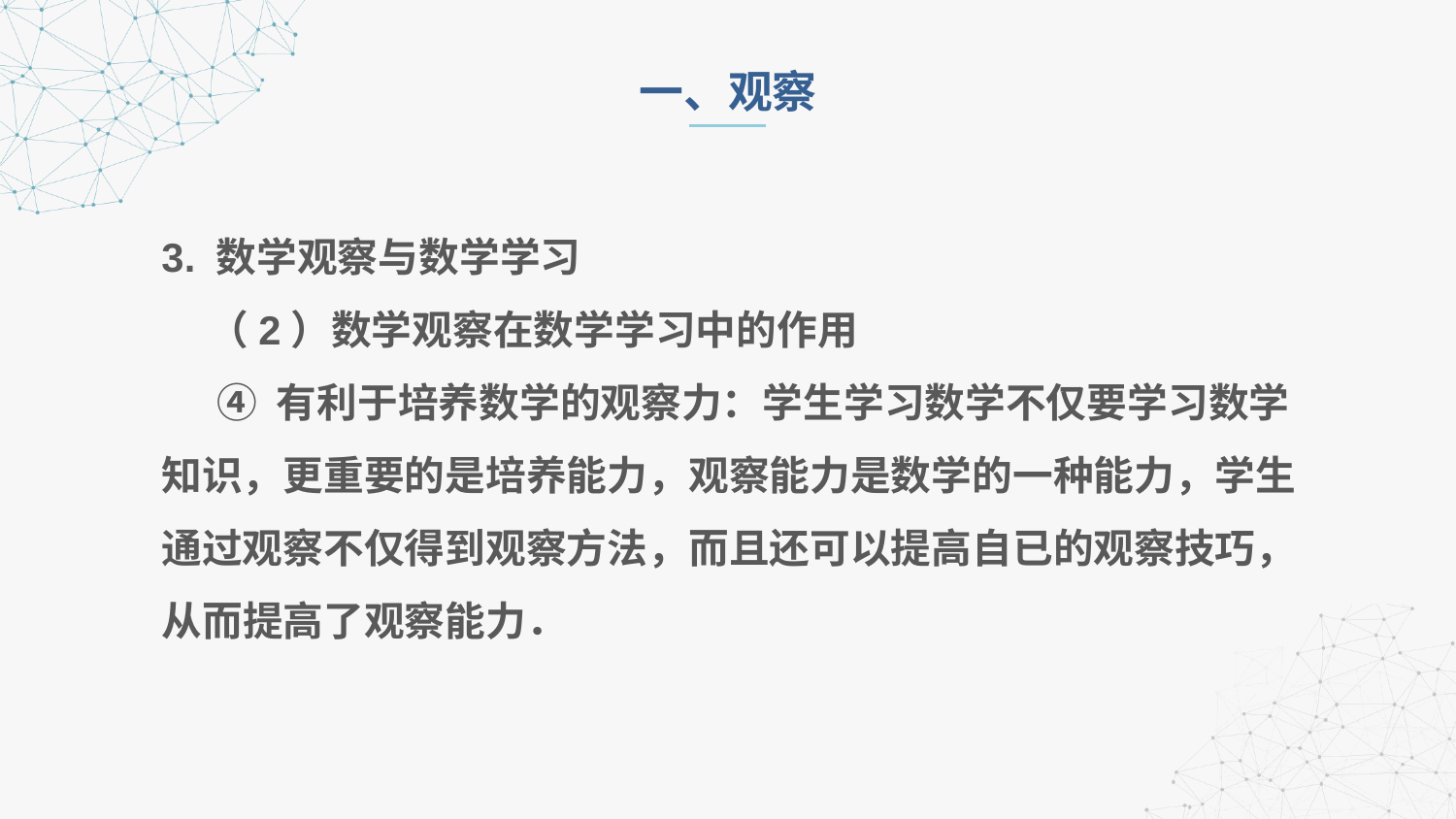

一、观察
3. 数学观察与数学学习
    （2）数学观察在数学学习中的作用
      ④ 有利于培养数学的观察力：学生学习数学不仅要学习数学知识，更重要的是培养能力，观察能力是数学的一种能力，学生通过观察不仅得到观察方法，而且还可以提高自已的观察技巧，从而提高了观察能力．